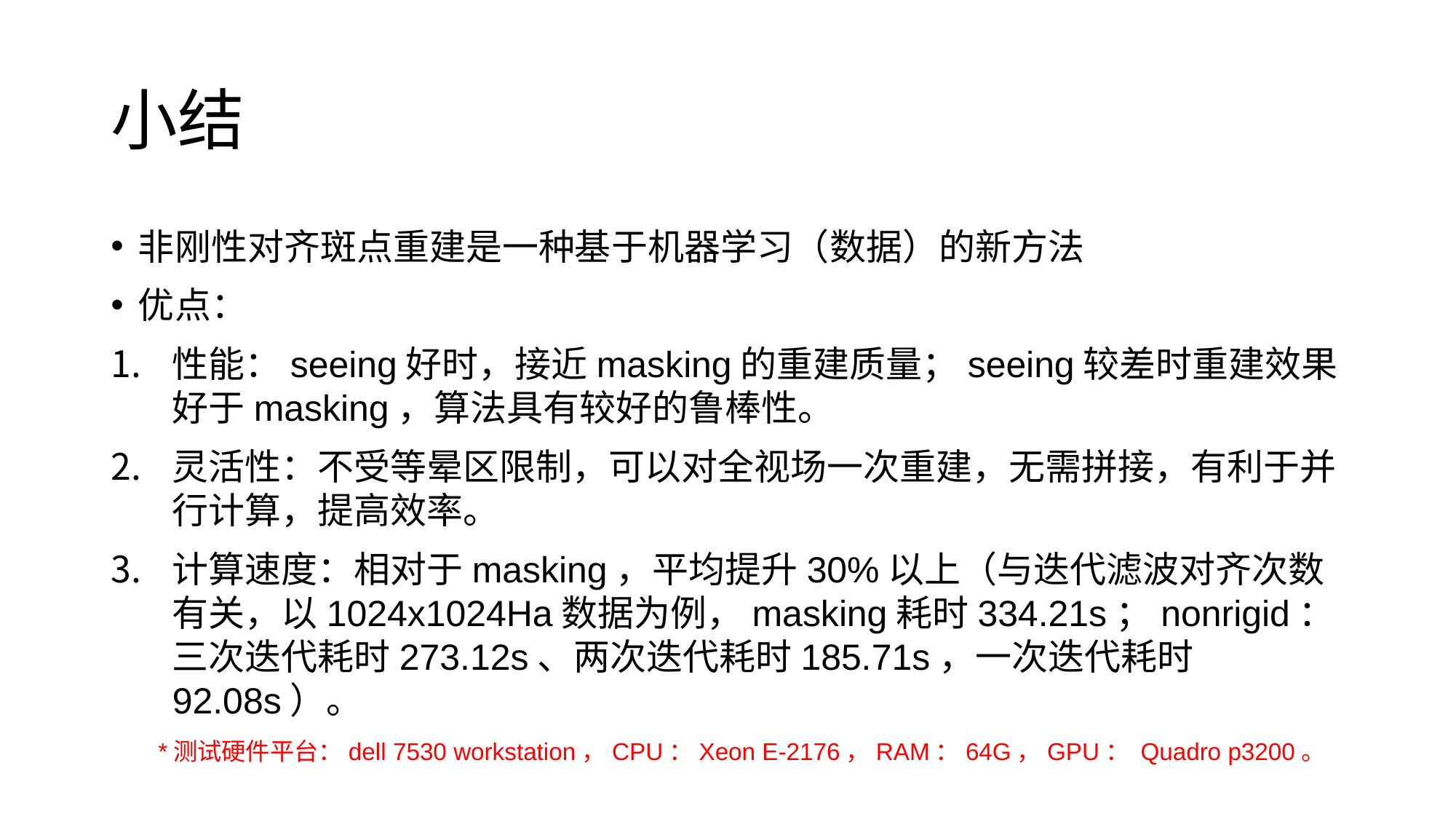

# 小结
非刚性对齐斑点重建是一种基于机器学习（数据）的新方法
优点：
性能：seeing好时，接近masking的重建质量；seeing较差时重建效果好于masking，算法具有较好的鲁棒性。
灵活性：不受等晕区限制，可以对全视场一次重建，无需拼接，有利于并行计算，提高效率。
计算速度：相对于masking，平均提升30%以上（与迭代滤波对齐次数有关，以1024x1024Ha数据为例，masking耗时334.21s；nonrigid：三次迭代耗时273.12s、两次迭代耗时185.71s，一次迭代耗时92.08s）。
       *测试硬件平台：dell 7530 workstation，CPU：Xeon E-2176，RAM：64G，GPU： Quadro p3200。